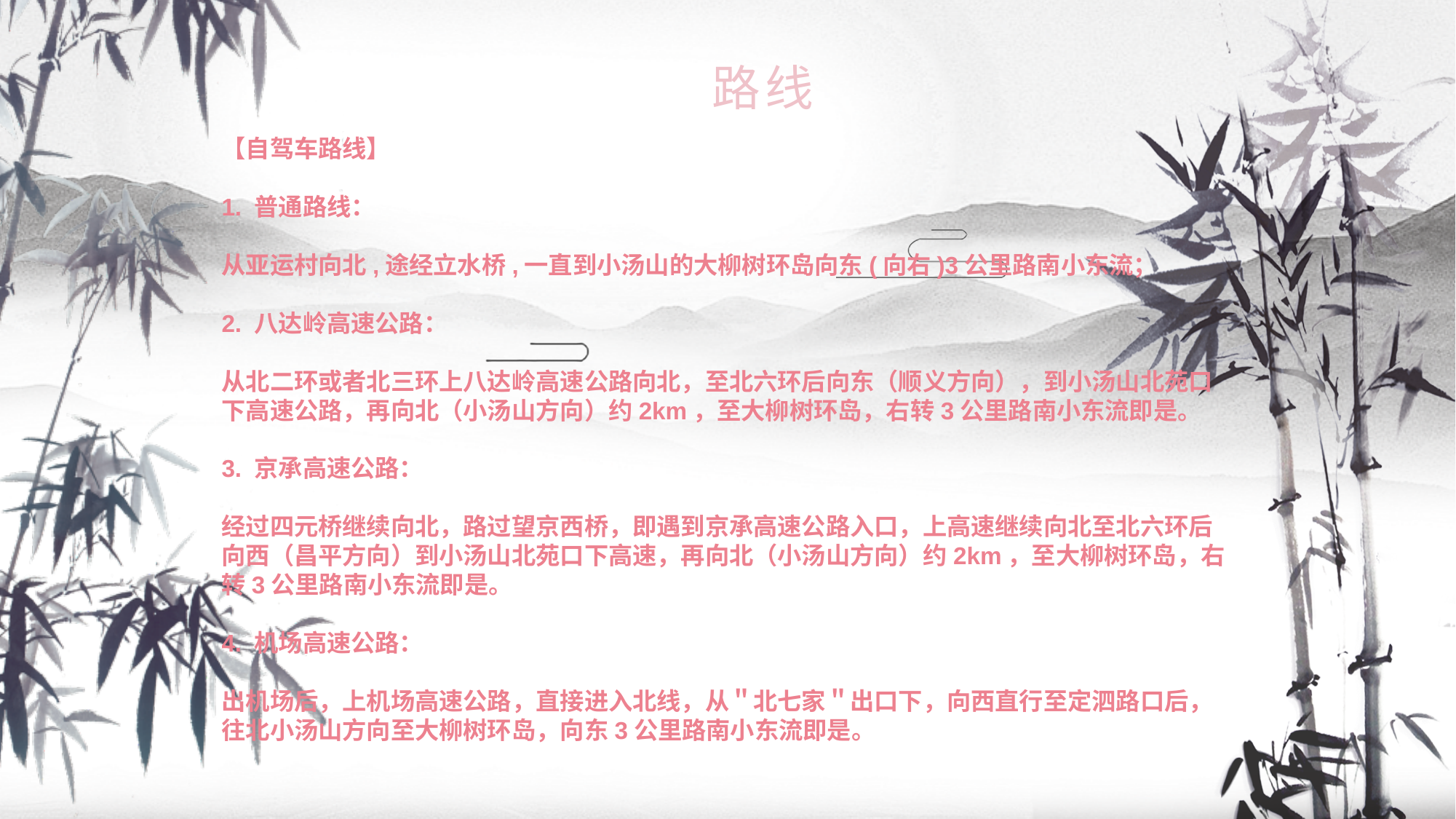

# 路线
【自驾车路线】

1. 普通路线：

从亚运村向北,途经立水桥,一直到小汤山的大柳树环岛向东(向右)3公里路南小东流；

2. 八达岭高速公路：

从北二环或者北三环上八达岭高速公路向北，至北六环后向东（顺义方向），到小汤山北苑口下高速公路，再向北（小汤山方向）约2km，至大柳树环岛，右转3公里路南小东流即是。

3. 京承高速公路：

经过四元桥继续向北，路过望京西桥，即遇到京承高速公路入口，上高速继续向北至北六环后向西（昌平方向）到小汤山北苑口下高速，再向北（小汤山方向）约2km，至大柳树环岛，右转3公里路南小东流即是。

4. 机场高速公路：

出机场后，上机场高速公路，直接进入北线，从＂北七家＂出口下，向西直行至定泗路口后，往北小汤山方向至大柳树环岛，向东3公里路南小东流即是。